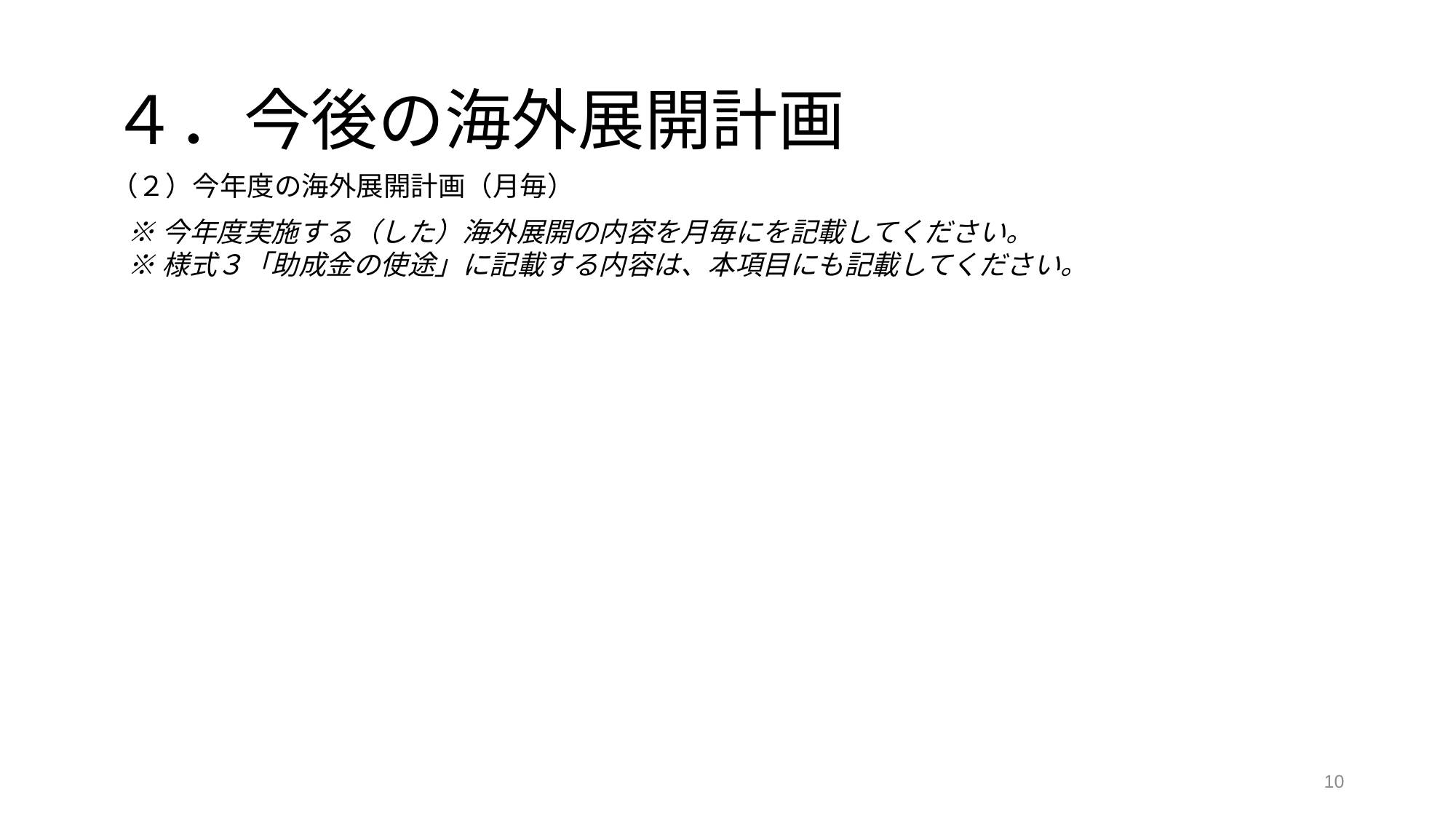

# ４．今後の海外展開計画
（２）今年度の海外展開計画（月毎）
※今年度実施する（した）海外展開の内容を月毎にを記載してください。
※様式３「助成金の使途」に記載する内容は、本項目にも記載してください。

10